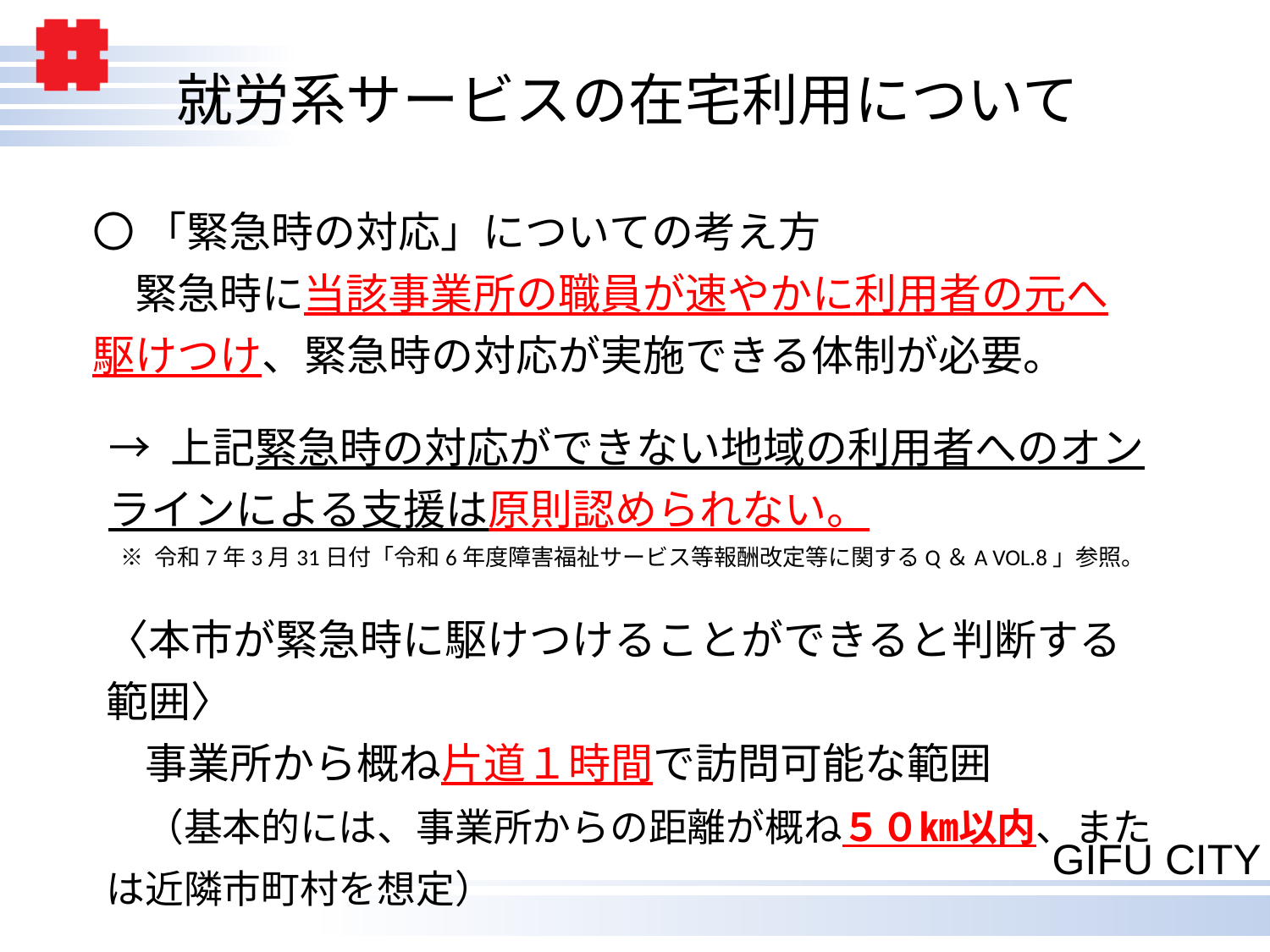

# 就労系サービスの在宅利用について
〇 「緊急時の対応」についての考え方
　緊急時に当該事業所の職員が速やかに利用者の元へ駆けつけ、緊急時の対応が実施できる体制が必要。
→ 上記緊急時の対応ができない地域の利用者へのオンラインによる支援は原則認められない。
※ 令和7年3月31日付「令和6年度障害福祉サービス等報酬改定等に関するQ＆A VOL.8」参照。
〈本市が緊急時に駆けつけることができると判断する範囲〉
　事業所から概ね片道１時間で訪問可能な範囲
　（基本的には、事業所からの距離が概ね５０㎞以内、または近隣市町村を想定）